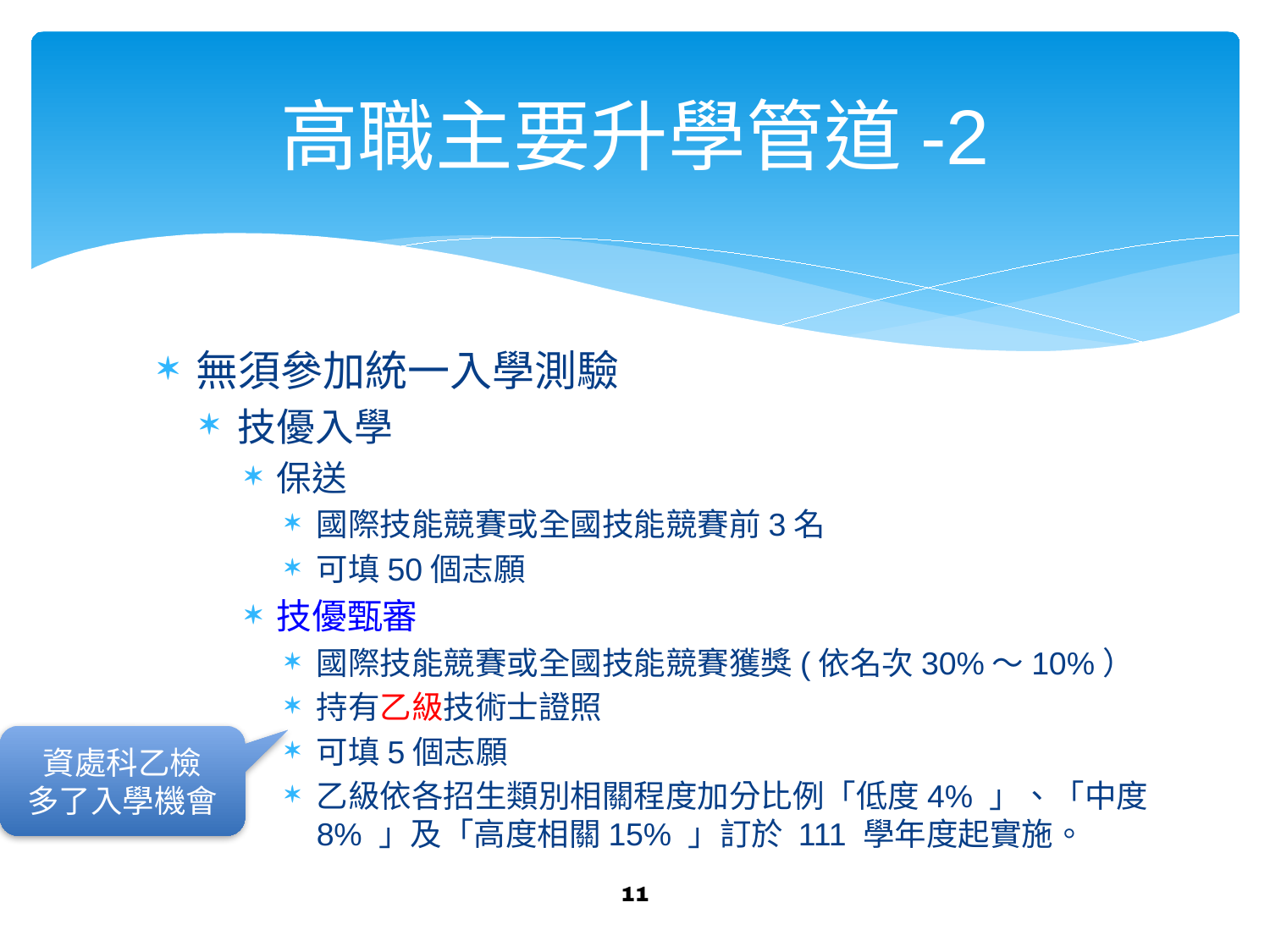

# 高職主要升學管道-2
無須參加統一入學測驗
技優入學
保送
國際技能競賽或全國技能競賽前3名
可填50個志願
技優甄審
國際技能競賽或全國技能競賽獲獎(依名次30%～10%）
持有乙級技術士證照
可填5個志願
乙級依各招生類別相關程度加分比例「低度4% 」、「中度8% 」及「高度相關15% 」訂於 111 學年度起實施。

資處科乙檢
多了入學機會
11